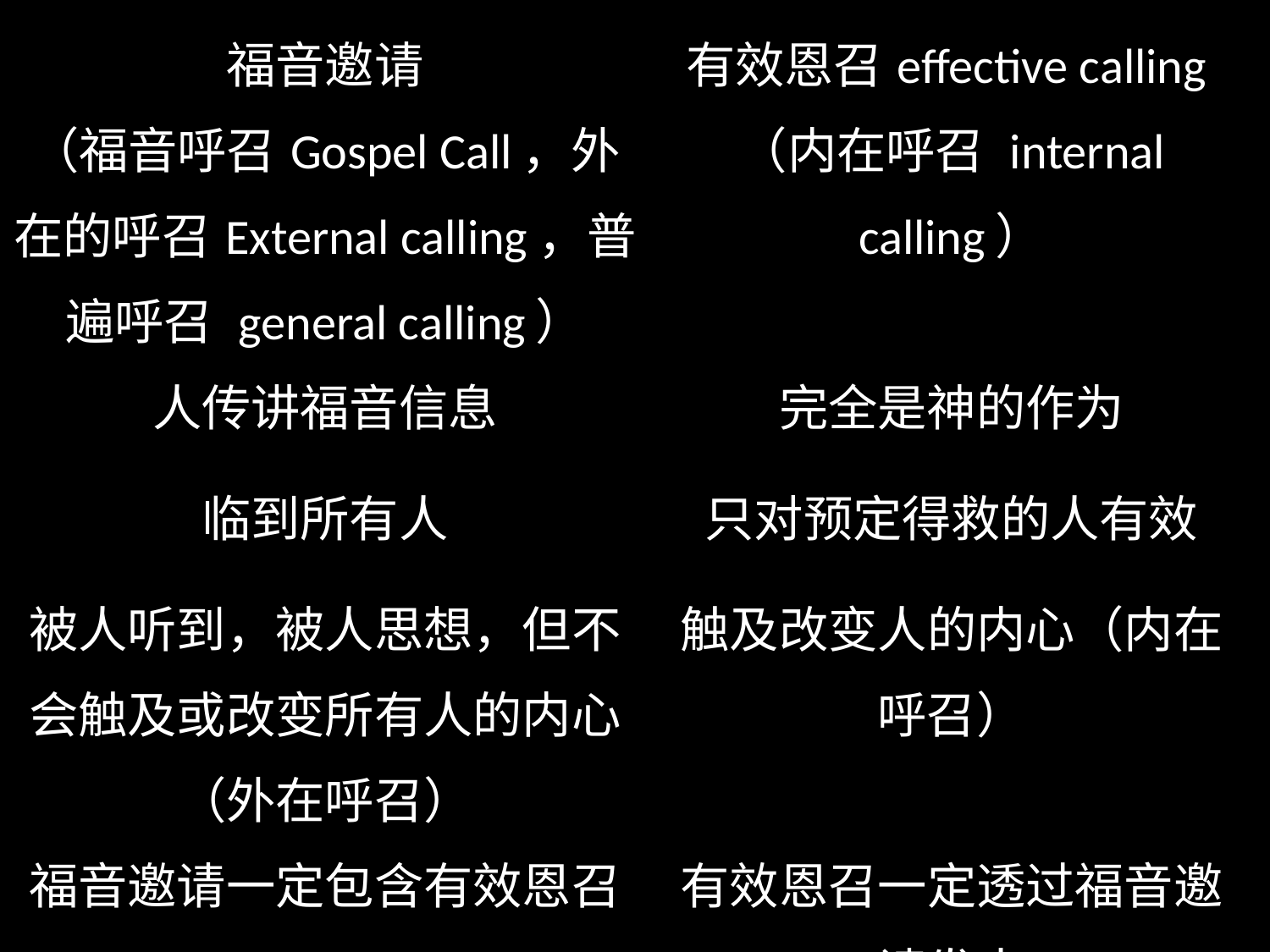

| 福音邀请 （福音呼召Gospel Call，外在的呼召External calling，普遍呼召 general calling） | 有效恩召effective calling （内在呼召 internal calling） |
| --- | --- |
| 人传讲福音信息 | 完全是神的作为 |
| 临到所有人 | 只对预定得救的人有效 |
| 被人听到，被人思想，但不会触及或改变所有人的内心（外在呼召） | 触及改变人的内心（内在呼召） |
| 福音邀请一定包含有效恩召 | 有效恩召一定透过福音邀请发出 |